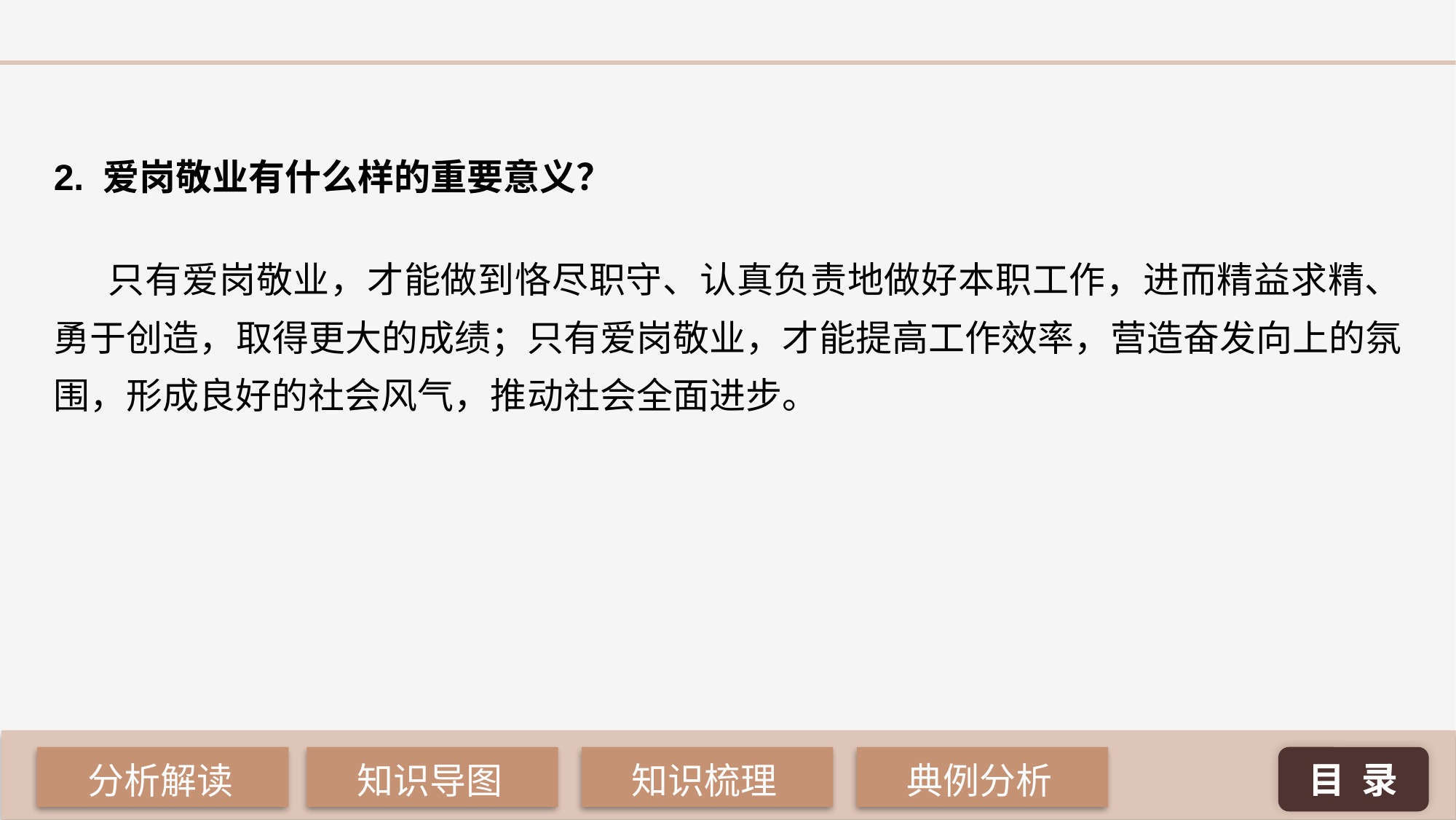

2. 爱岗敬业有什么样的重要意义？
只有爱岗敬业，才能做到恪尽职守、认真负责地做好本职工作，进而精益求精、勇于创造，取得更大的成绩；只有爱岗敬业，才能提高工作效率，营造奋发向上的氛围，形成良好的社会风气，推动社会全面进步。